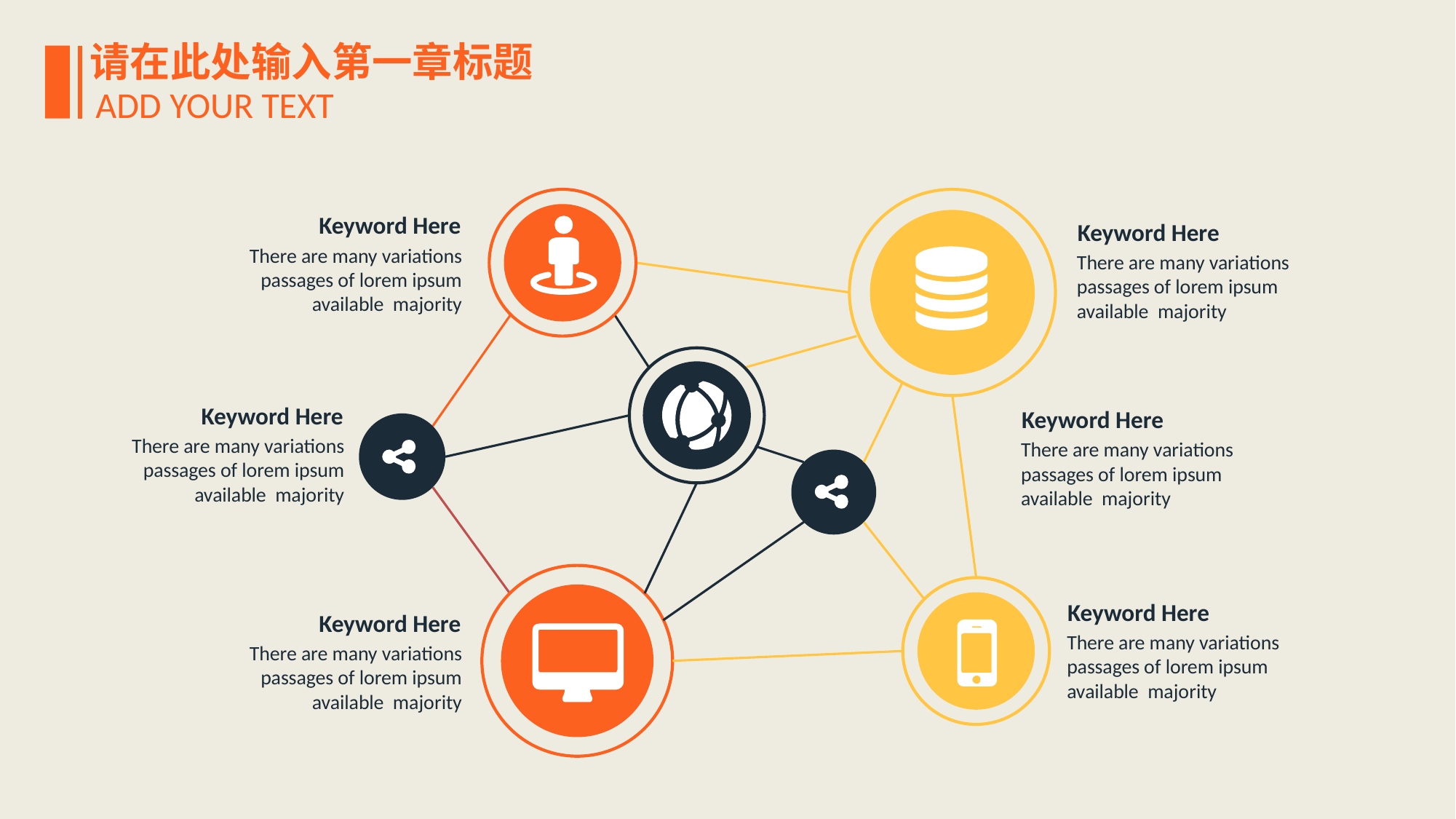

请在此处输入第一章标题

ADD YOUR TEXT

Keyword Here
There are many variations passages of lorem ipsum available  majority

Keyword Here
There are many variations passages of lorem ipsum available  majority

Keyword Here
There are many variations passages of lorem ipsum available  majority
Keyword Here
There are many variations passages of lorem ipsum available  majority

Keyword Here
There are many variations passages of lorem ipsum available  majority
Keyword Here
There are many variations passages of lorem ipsum available  majority